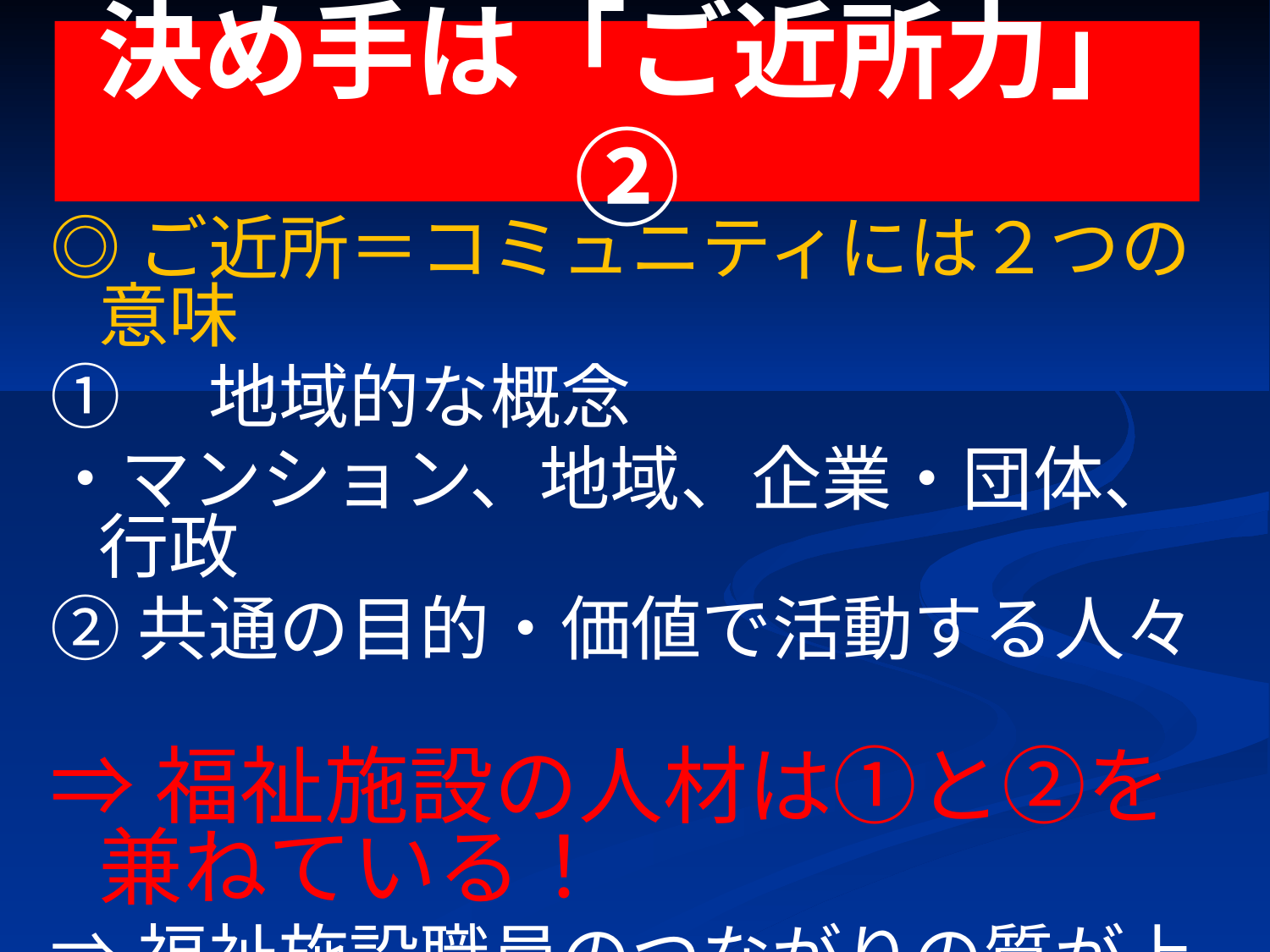

# 決め手は「ご近所力」②
◎ご近所＝コミュニティには２つの意味
①　地域的な概念
・マンション、地域、企業・団体、行政
②共通の目的・価値で活動する人々
⇒福祉施設の人材は①と②を兼ねている！
⇒福祉施設職員のつながりの質が上がり、量が増えることで、地域全体が災害に強くなる